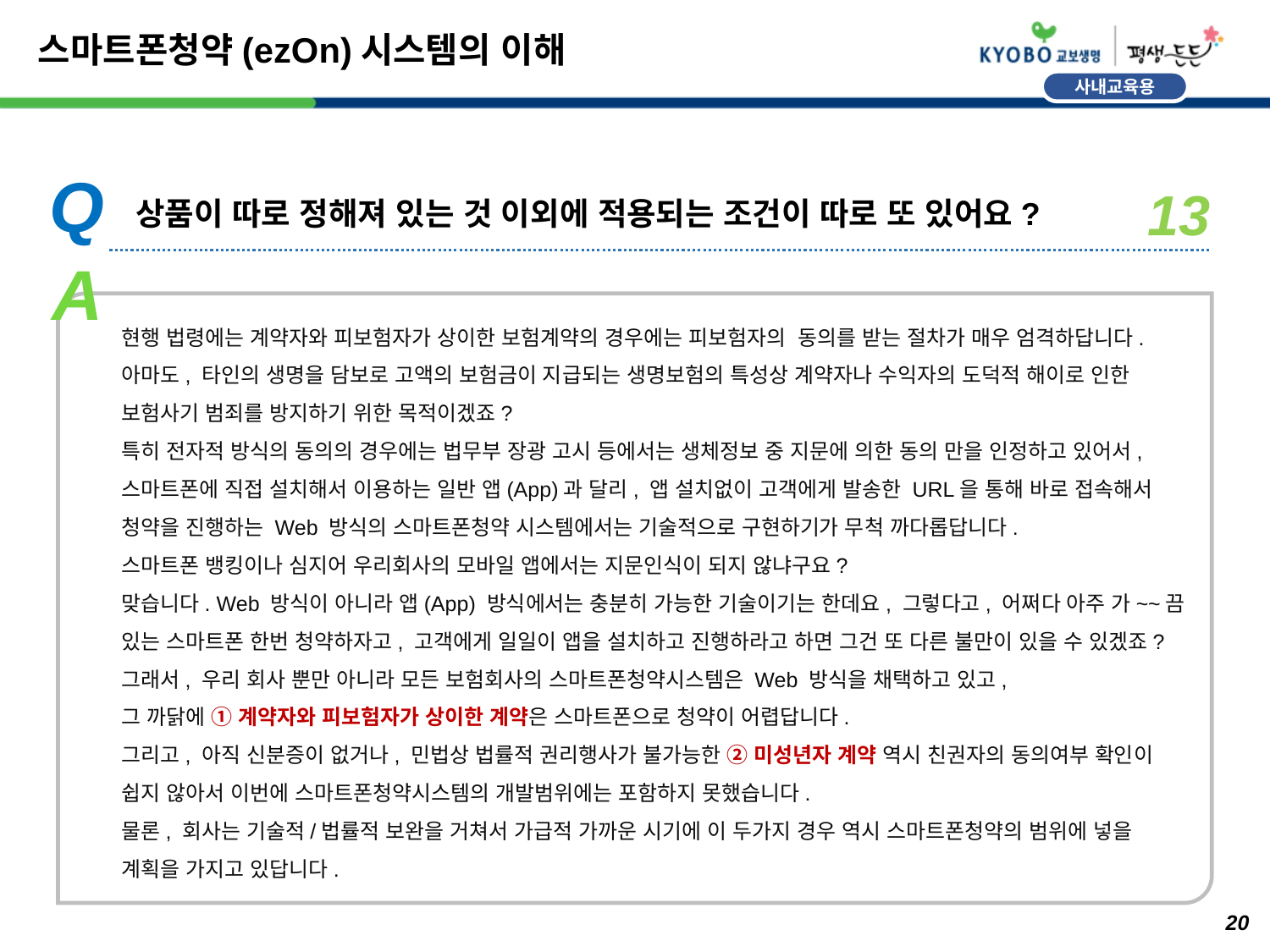

# 스마트폰청약(ezOn)시스템의 이해
Q
13
상품이 따로 정해져 있는 것 이외에 적용되는 조건이 따로 또 있어요?
A

현행 법령에는 계약자와 피보험자가 상이한 보험계약의 경우에는 피보험자의  동의를 받는 절차가 매우 엄격하답니다.
아마도, 타인의 생명을 담보로 고액의 보험금이 지급되는 생명보험의 특성상 계약자나 수익자의 도덕적 해이로 인한
보험사기 범죄를 방지하기 위한 목적이겠죠?
특히 전자적 방식의 동의의 경우에는 법무부 장광 고시 등에서는 생체정보 중 지문에 의한 동의 만을 인정하고 있어서,
스마트폰에 직접 설치해서 이용하는 일반 앱(App)과 달리, 앱 설치없이 고객에게 발송한 URL을 통해 바로 접속해서
청약을 진행하는 Web 방식의 스마트폰청약 시스템에서는 기술적으로 구현하기가 무척 까다롭답니다.
스마트폰 뱅킹이나 심지어 우리회사의 모바일 앱에서는 지문인식이 되지 않냐구요?
맞습니다. Web 방식이 아니라 앱(App) 방식에서는 충분히 가능한 기술이기는 한데요, 그렇다고, 어쩌다 아주 가~~끔
있는 스마트폰 한번 청약하자고, 고객에게 일일이 앱을 설치하고 진행하라고 하면 그건 또 다른 불만이 있을 수 있겠죠?
그래서, 우리 회사 뿐만 아니라 모든 보험회사의 스마트폰청약시스템은 Web 방식을 채택하고 있고,
그 까닭에 ① 계약자와 피보험자가 상이한 계약은 스마트폰으로 청약이 어렵답니다.
그리고, 아직 신분증이 없거나, 민법상 법률적 권리행사가 불가능한 ② 미성년자 계약 역시 친권자의 동의여부 확인이
쉽지 않아서 이번에 스마트폰청약시스템의 개발범위에는 포함하지 못했습니다.
물론, 회사는 기술적/법률적 보완을 거쳐서 가급적 가까운 시기에 이 두가지 경우 역시 스마트폰청약의 범위에 넣을
계획을 가지고 있답니다.